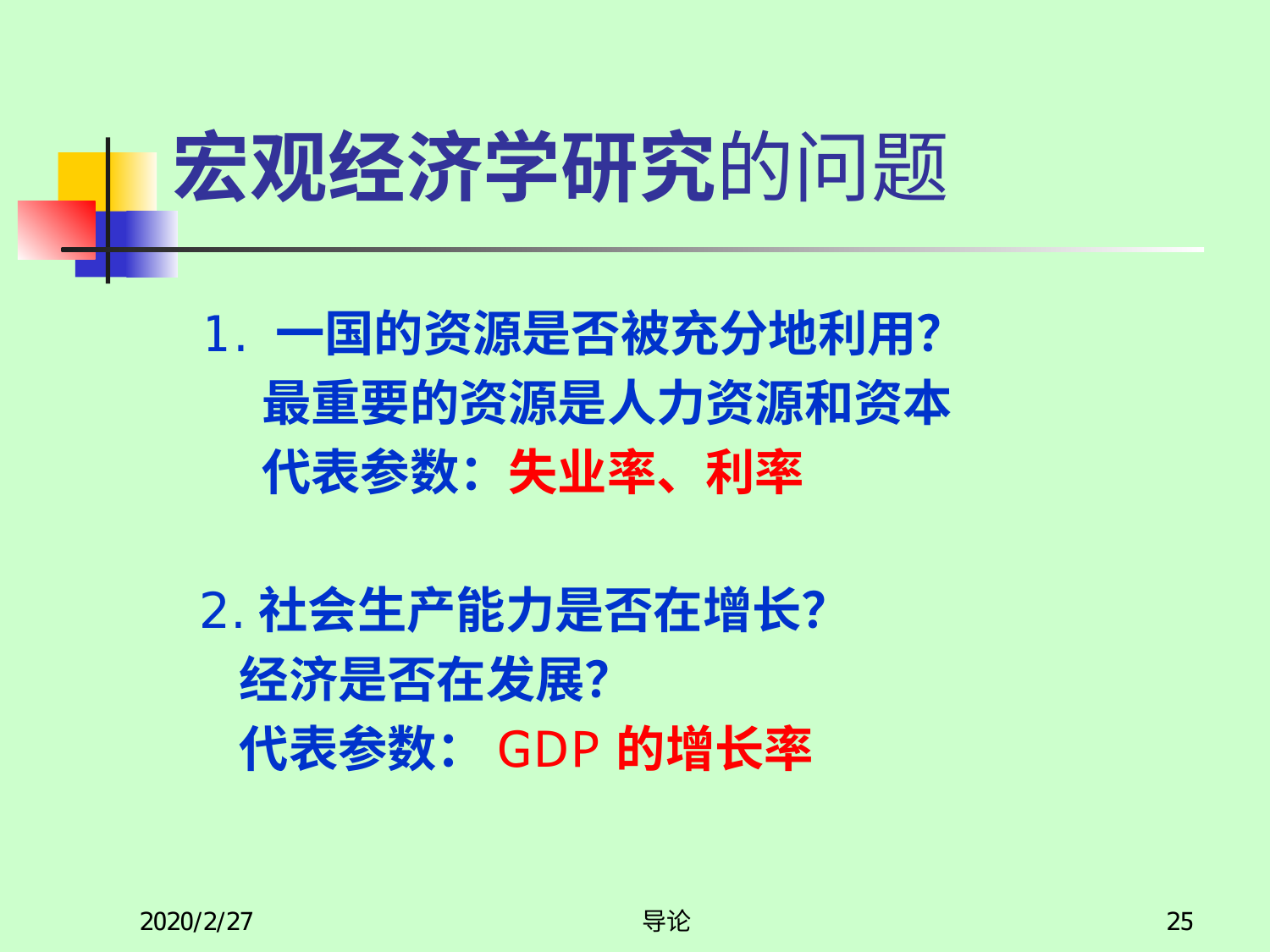

# 宏观经济学研究的问题
  1. 一国的资源是否被充分地利用？
       最重要的资源是人力资源和资本
       代表参数：失业率、利率

  2.社会生产能力是否在增长？
     经济是否在发展？
     代表参数：GDP的增长率
2020/2/27
导论
25